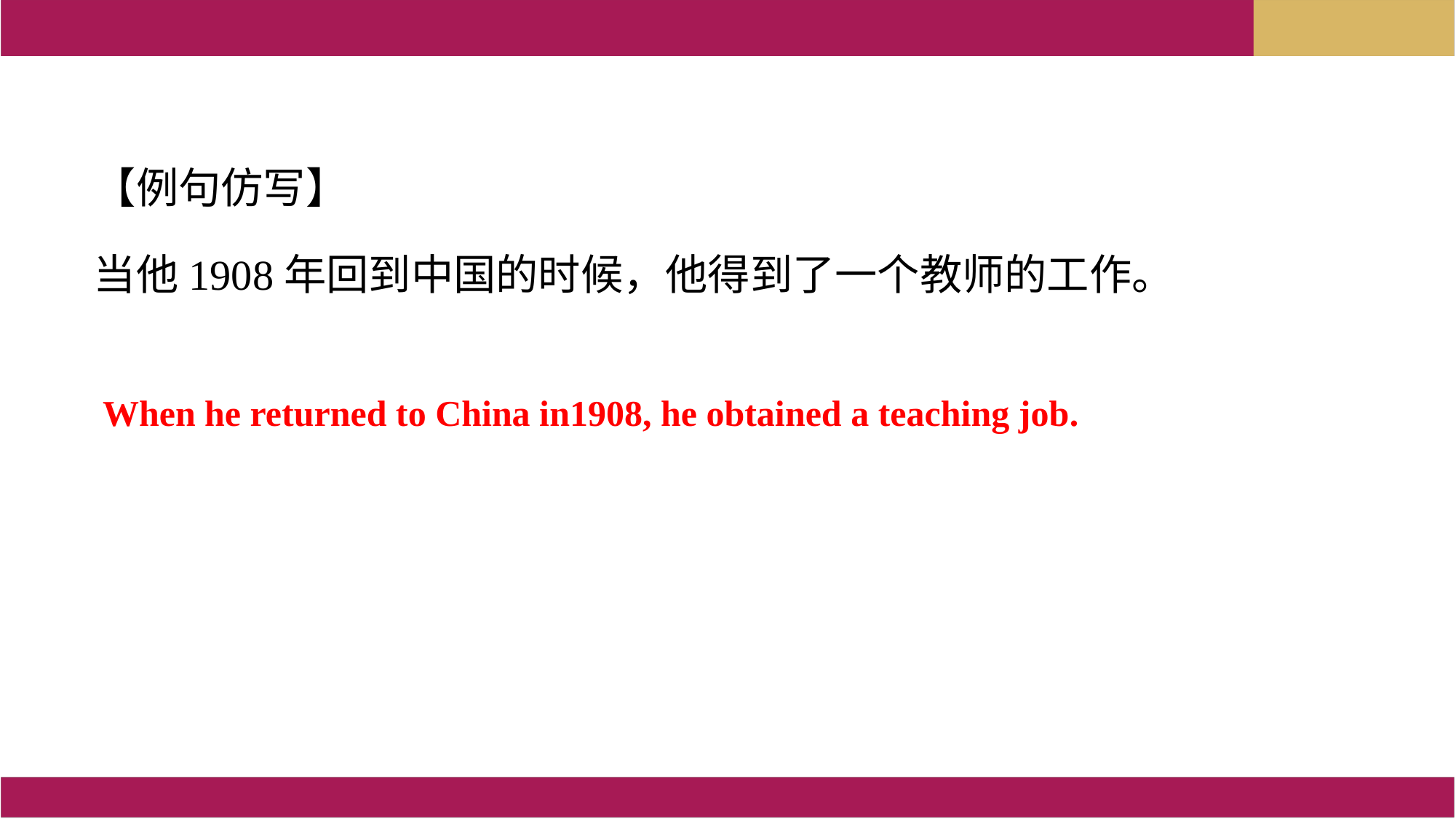

【例句仿写】
当他1908年回到中国的时候，他得到了一个教师的工作。

 When he returned to China in1908, he obtained a teaching job.